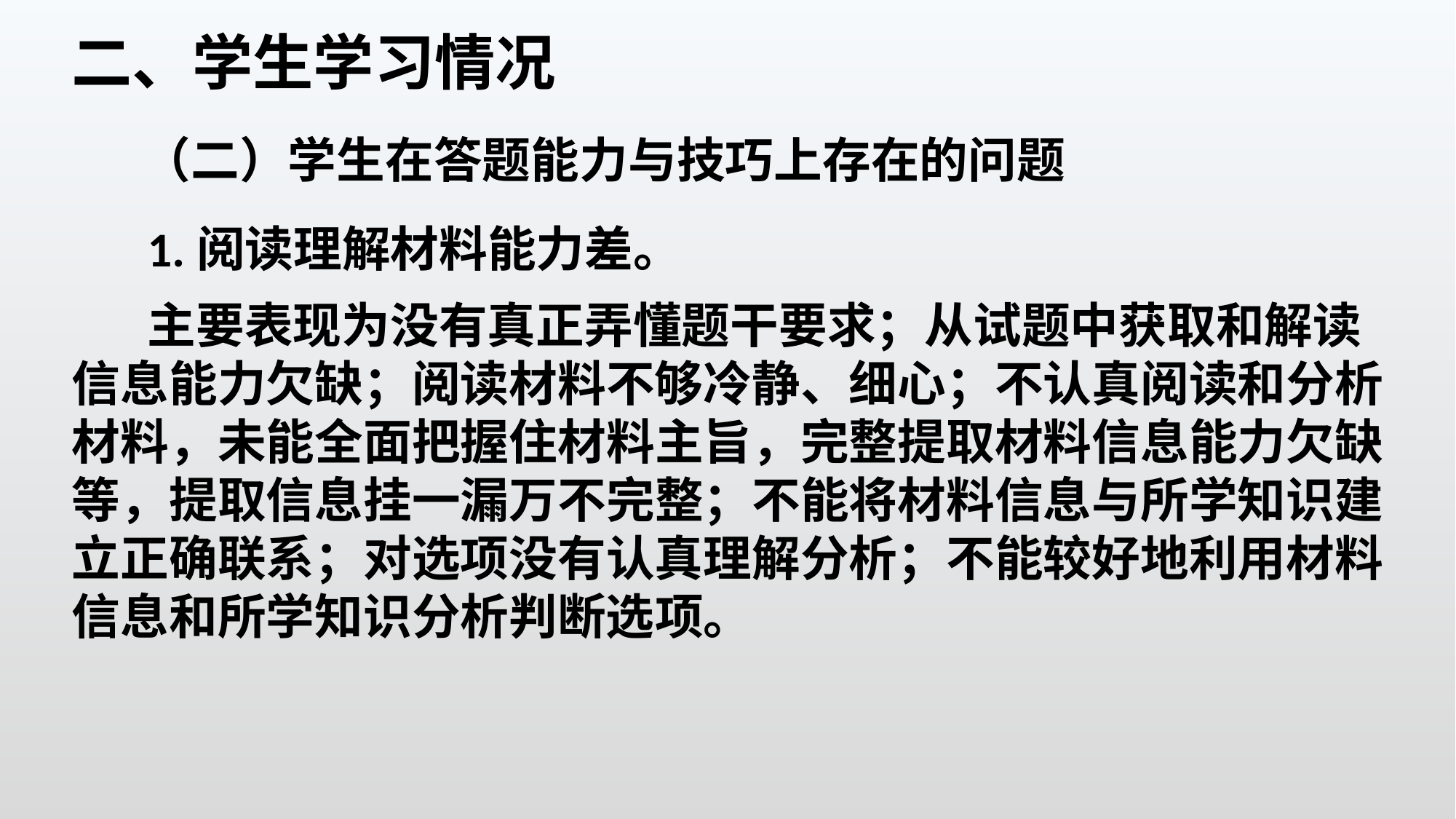

二、学生学习情况
（二）学生在答题能力与技巧上存在的问题
1.阅读理解材料能力差。
主要表现为没有真正弄懂题干要求；从试题中获取和解读信息能力欠缺；阅读材料不够冷静、细心；不认真阅读和分析材料，未能全面把握住材料主旨，完整提取材料信息能力欠缺等，提取信息挂一漏万不完整；不能将材料信息与所学知识建立正确联系；对选项没有认真理解分析；不能较好地利用材料信息和所学知识分析判断选项。